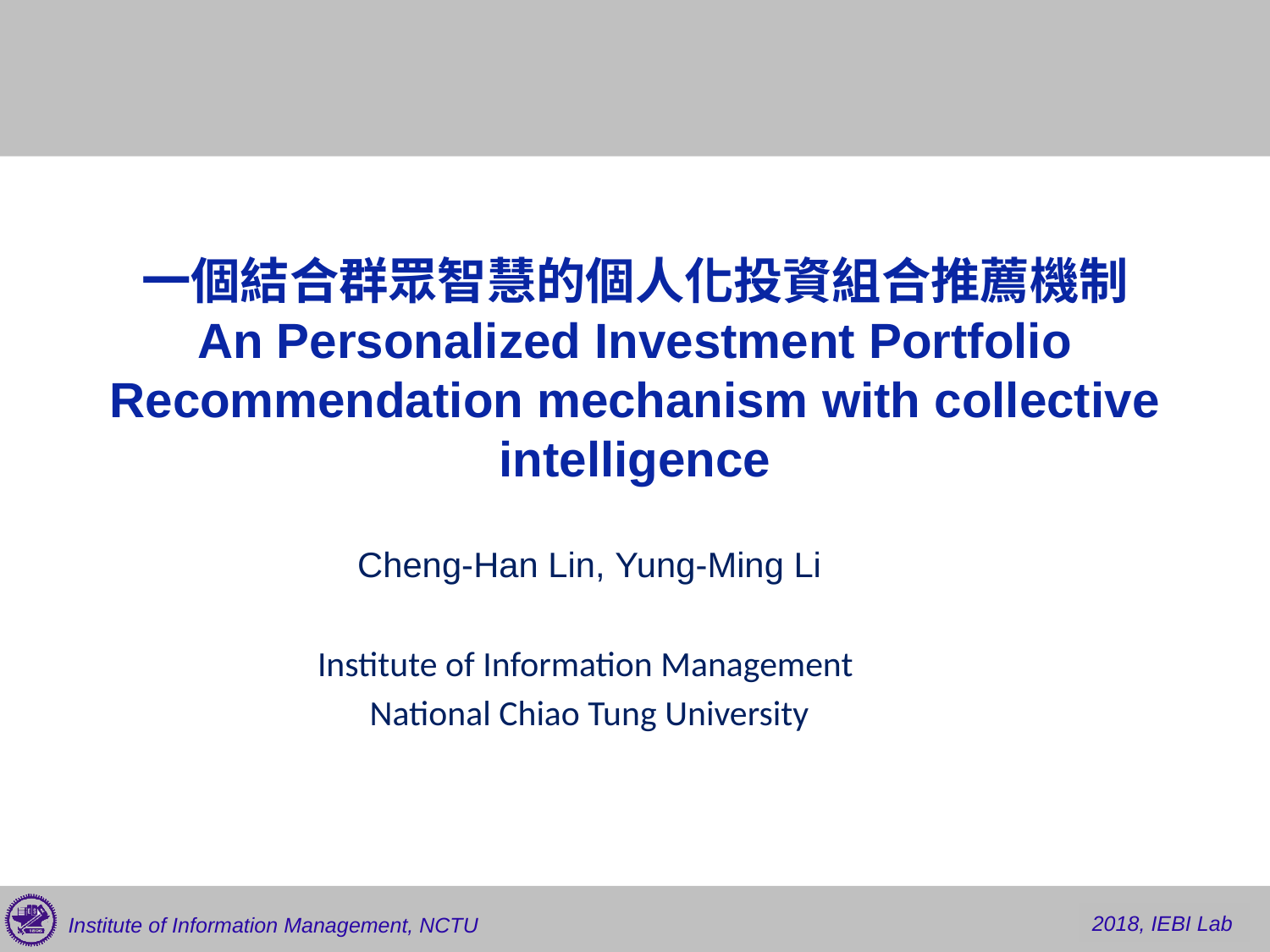

# 一個結合群眾智慧的個人化投資組合推薦機制 An Personalized Investment Portfolio Recommendation mechanism with collective intelligence
Cheng-Han Lin, Yung-Ming Li

Institute of Information Management
 National Chiao Tung University